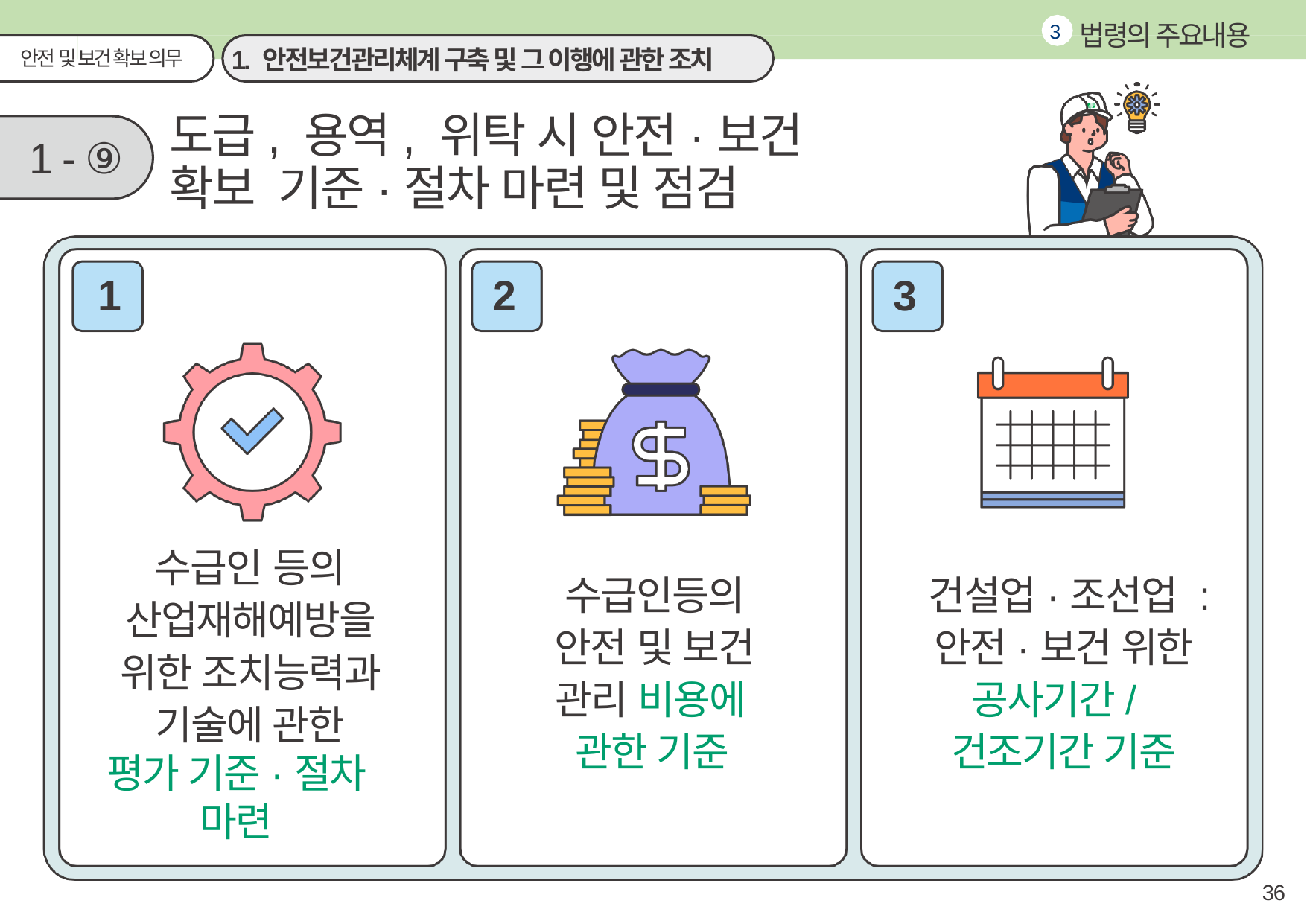

법령의 주요내용
3

1. 안전보건관리체계 구축 및 그 이행에 관한 조치
안전 및 보건 확보 의무

도급, 용역, 위탁 시 안전·보건 확보  기준·절차 마련 및 점검

1 - ⑨
1
2
3
수급인 등의
산업재해예방을위한 조치능력과 기술에 관한
평가 기준·절차 마련
건설업·조선업 :안전·보건 위한
공사기간/
건조기간 기준
수급인등의
안전 및 보건
관리 비용에  관한 기준
36